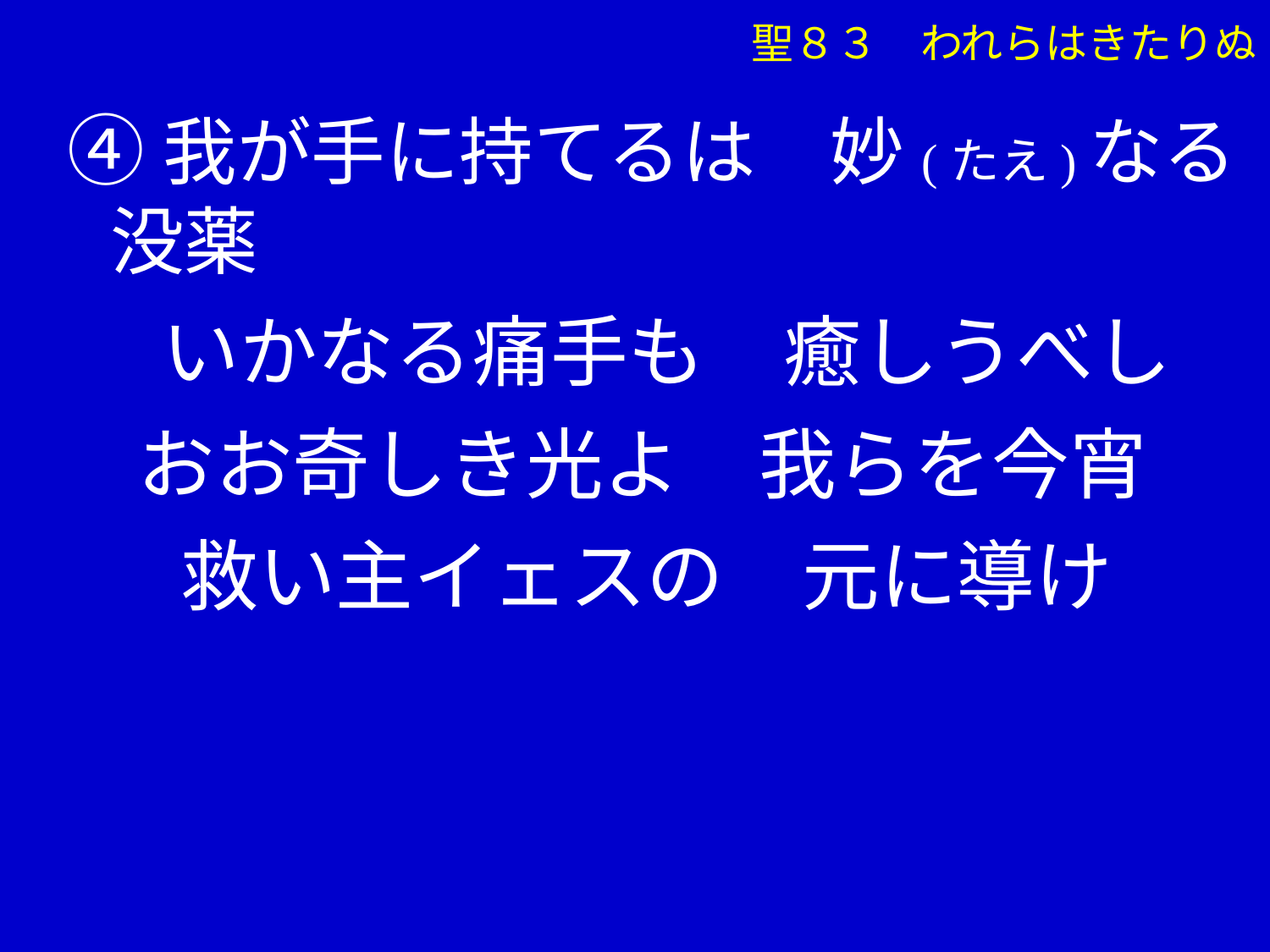

④我が手に持てるは　妙(たえ)なる没薬
　 いかなる痛手も　癒しうべし
   おお奇しき光よ　我らを今宵
 　救い主イェスの　元に導け
聖８３　われらはきたりぬ